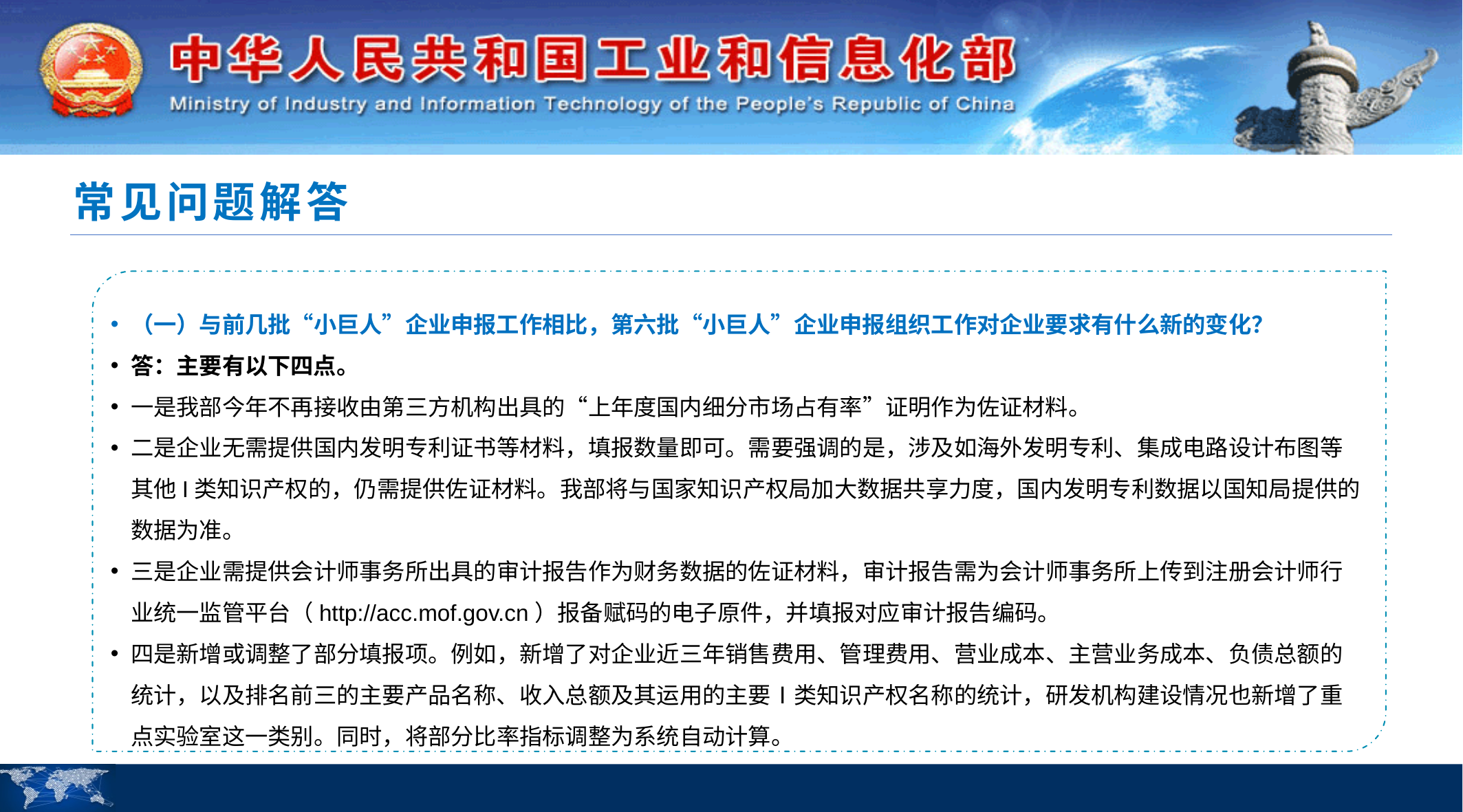

常见问题解答

（一）与前几批“小巨人”企业申报工作相比，第六批“小巨人”企业申报组织工作对企业要求有什么新的变化？
答：主要有以下四点。
一是我部今年不再接收由第三方机构出具的“上年度国内细分市场占有率”证明作为佐证材料。
二是企业无需提供国内发明专利证书等材料，填报数量即可。需要强调的是，涉及如海外发明专利、集成电路设计布图等其他I类知识产权的，仍需提供佐证材料。我部将与国家知识产权局加大数据共享力度，国内发明专利数据以国知局提供的数据为准。
三是企业需提供会计师事务所出具的审计报告作为财务数据的佐证材料，审计报告需为会计师事务所上传到注册会计师行业统一监管平台（http://acc.mof.gov.cn）报备赋码的电子原件，并填报对应审计报告编码。
四是新增或调整了部分填报项。例如，新增了对企业近三年销售费用、管理费用、营业成本、主营业务成本、负债总额的统计，以及排名前三的主要产品名称、收入总额及其运用的主要Ⅰ类知识产权名称的统计，研发机构建设情况也新增了重点实验室这一类别。同时，将部分比率指标调整为系统自动计算。